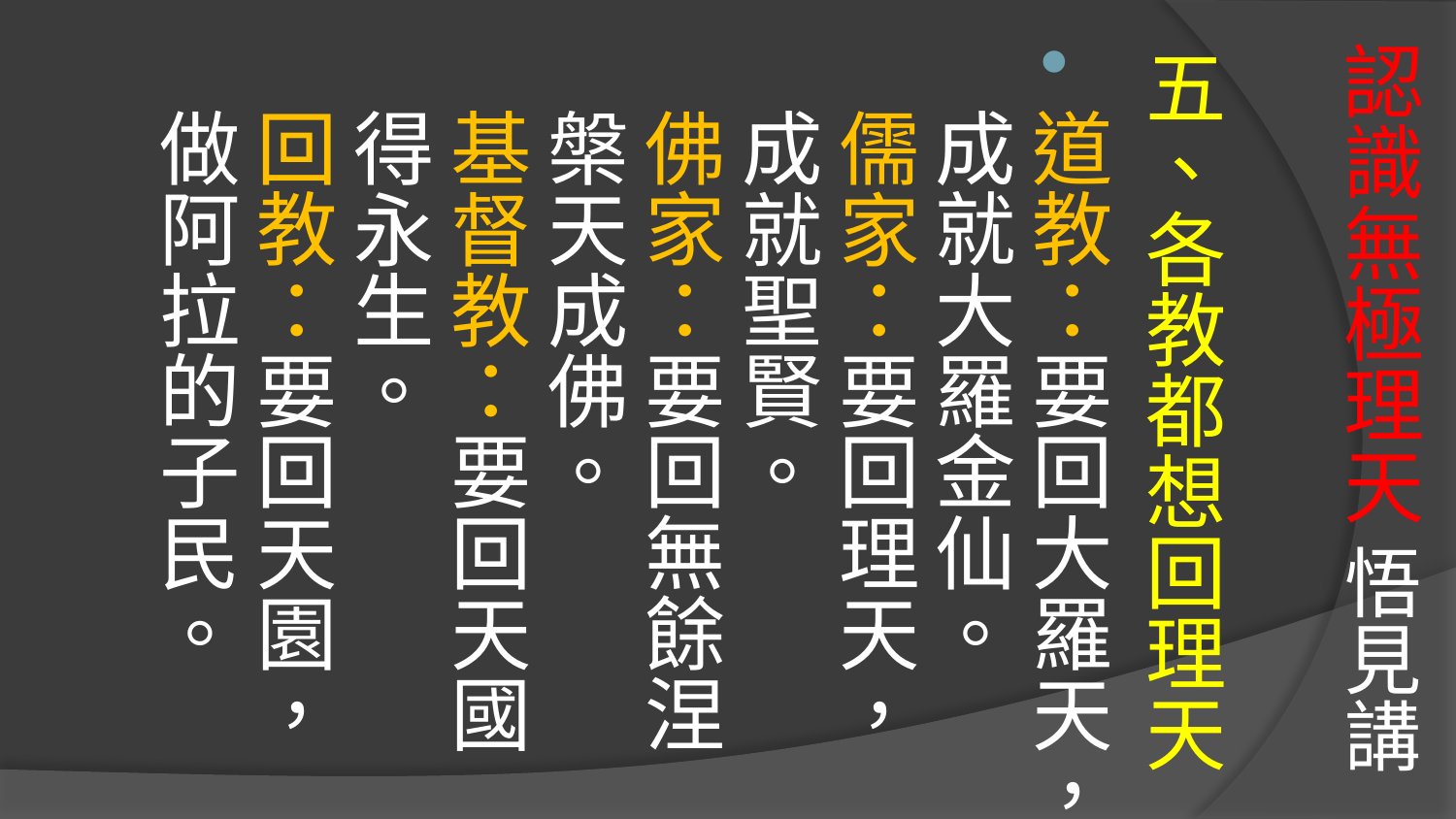

# 認識無極理天 悟見講
五、各教都想回理天
道教：要回大羅天，成就大羅金仙。
儒家：要回理天，成就聖賢。
佛家：要回無餘涅槃天成佛。
基督教：要回天國得永生。
回教：要回天園，做阿拉的子民。